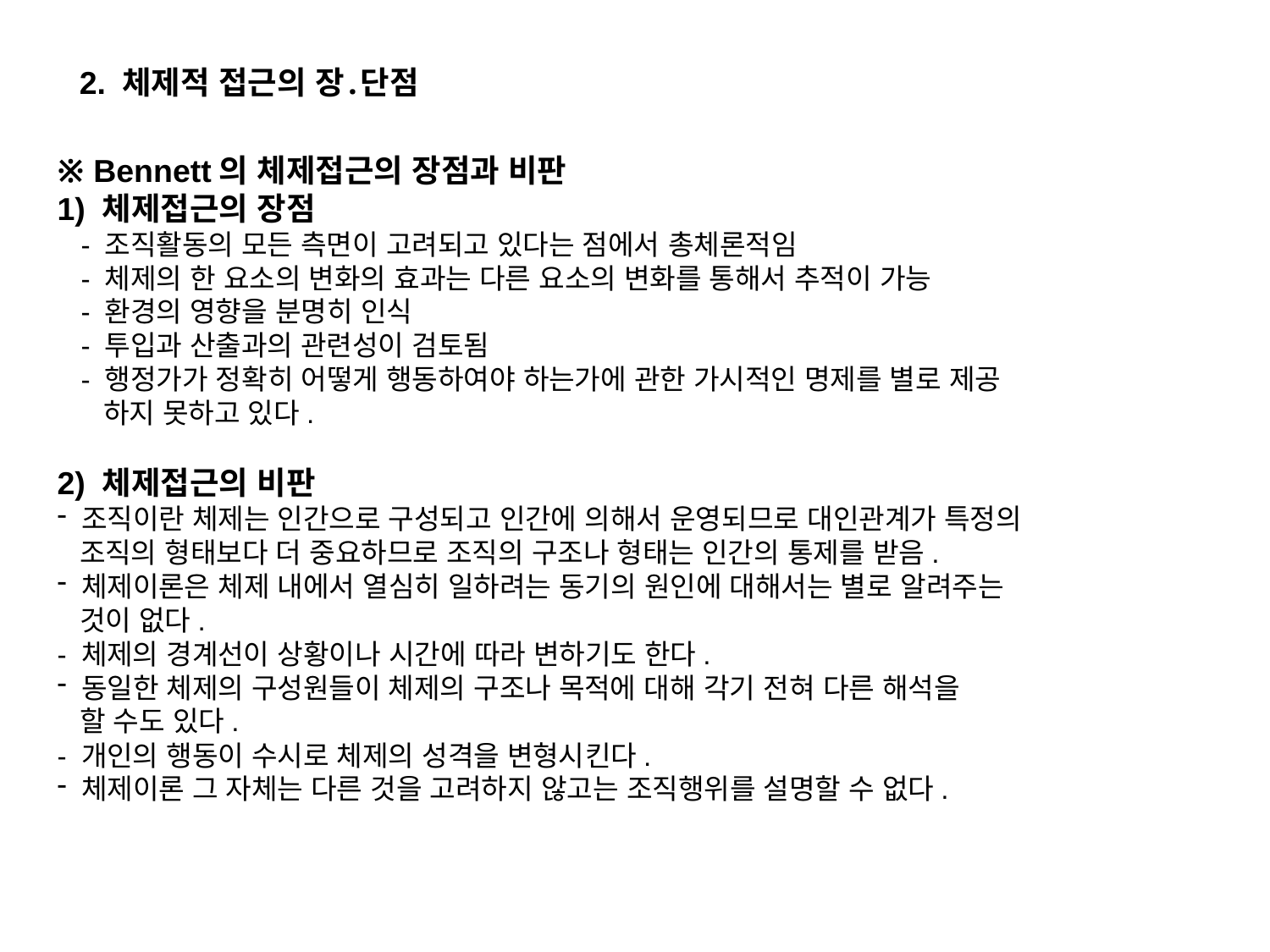

2. 체제적 접근의 장․단점

※ Bennett의 체제접근의 장점과 비판
1) 체제접근의 장점
   - 조직활동의 모든 측면이 고려되고 있다는 점에서 총체론적임
   - 체제의 한 요소의 변화의 효과는 다른 요소의 변화를 통해서 추적이 가능
   - 환경의 영향을 분명히 인식
   - 투입과 산출과의 관련성이 검토됨
   - 행정가가 정확히 어떻게 행동하여야 하는가에 관한 가시적인 명제를 별로 제공
     하지 못하고 있다.

2) 체제접근의 비판
 조직이란 체제는 인간으로 구성되고 인간에 의해서 운영되므로 대인관계가 특정의
  조직의 형태보다 더 중요하므로 조직의 구조나 형태는 인간의 통제를 받음.
 체제이론은 체제 내에서 열심히 일하려는 동기의 원인에 대해서는 별로 알려주는
  것이 없다.
- 체제의 경계선이 상황이나 시간에 따라 변하기도 한다.
 동일한 체제의 구성원들이 체제의 구조나 목적에 대해 각기 전혀 다른 해석을
  할 수도 있다.
- 개인의 행동이 수시로 체제의 성격을 변형시킨다.
 체제이론 그 자체는 다른 것을 고려하지 않고는 조직행위를 설명할 수 없다.